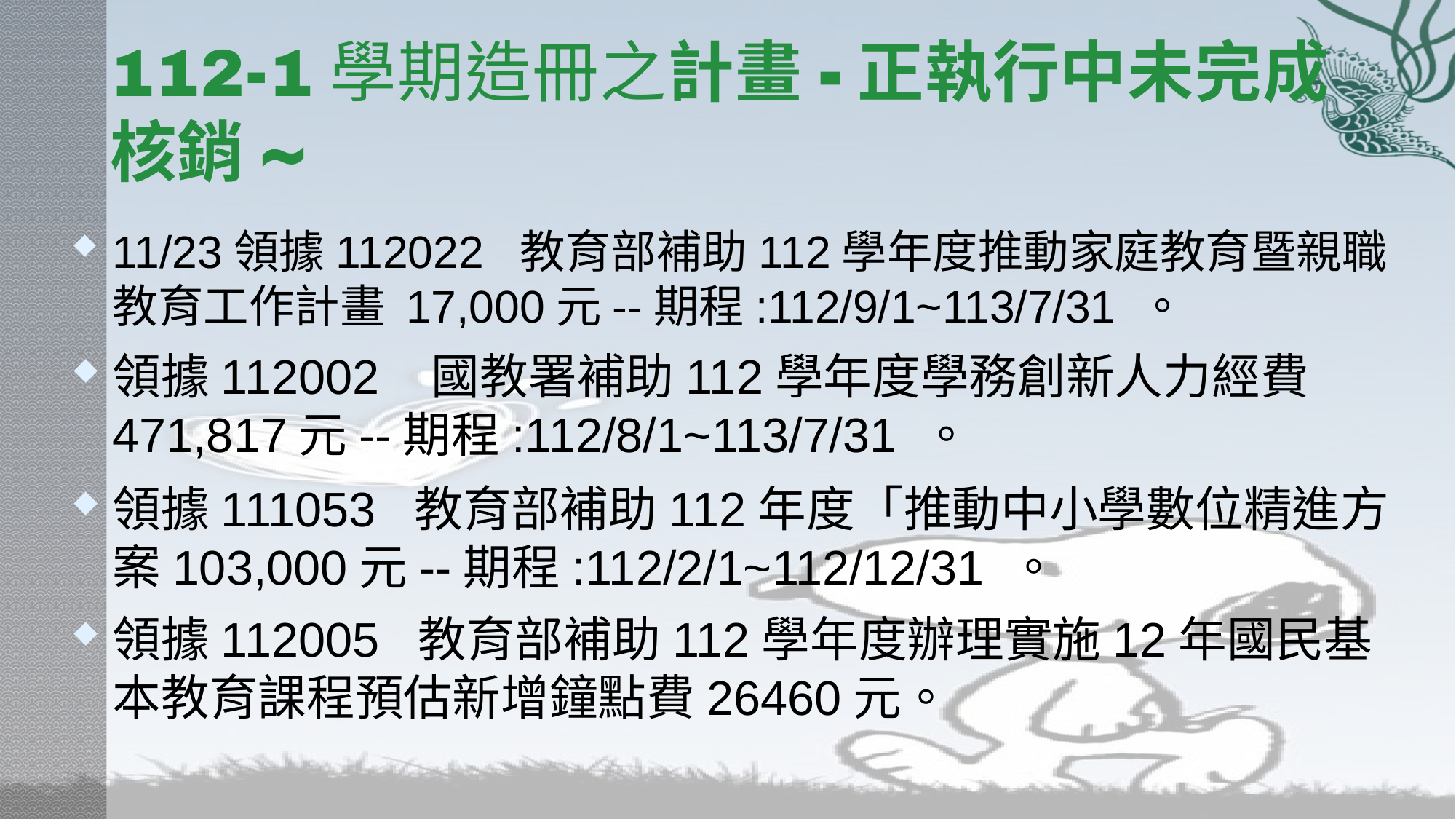

# 112-1學期造冊之計畫-正執行中未完成核銷~
11/23領據112022  教育部補助112學年度推動家庭教育暨親職教育工作計畫 17,000元--期程:112/9/1~113/7/31 。

領據112002   國教署補助112學年度學務創新人力經費 471,817元--期程:112/8/1~113/7/31 。

領據111053  教育部補助112年度「推動中小學數位精進方案103,000元--期程:112/2/1~112/12/31 。

領據112005  教育部補助112學年度辦理實施12年國民基本教育課程預估新增鐘點費26460元。